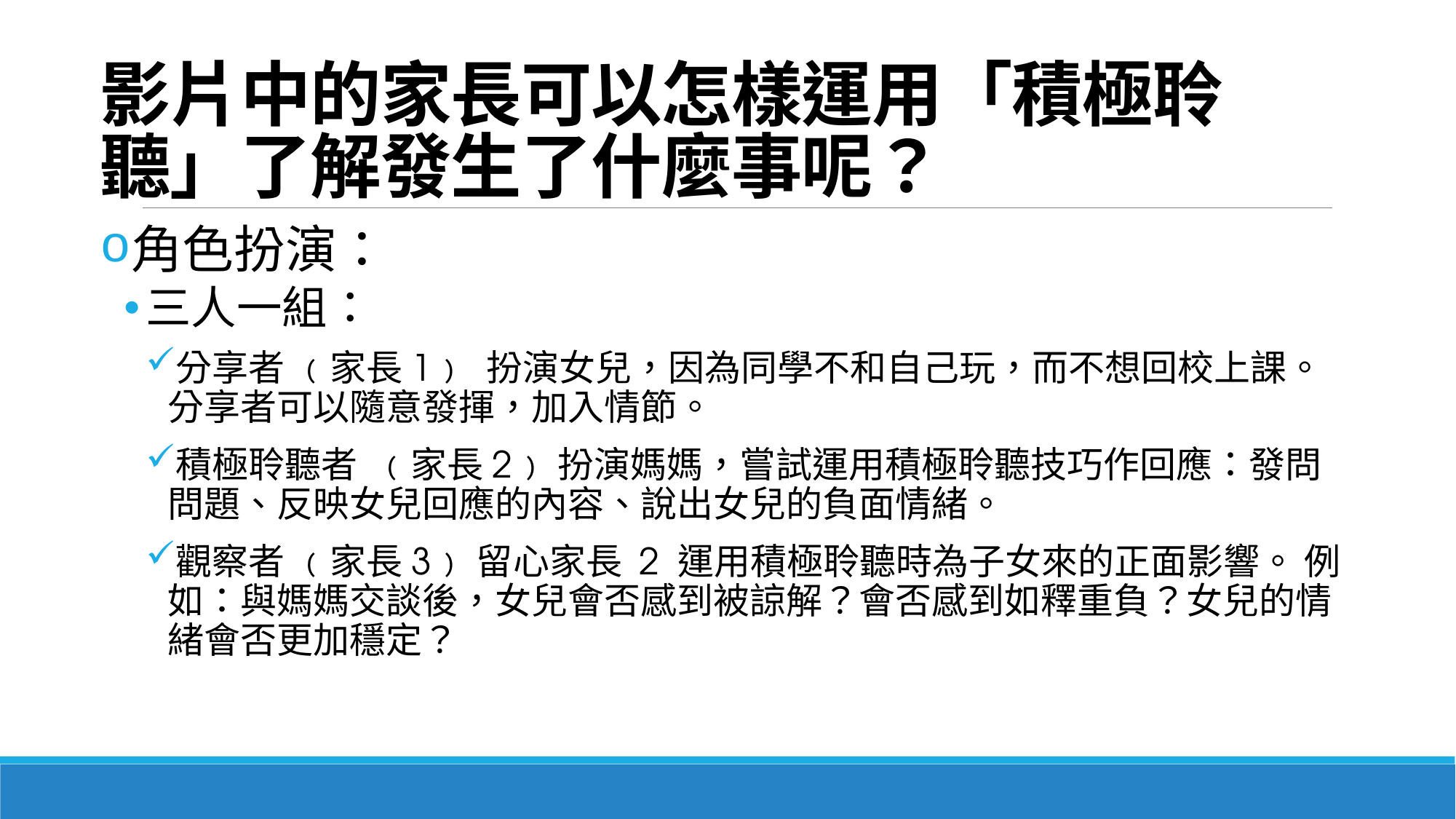

# 影片中的家長可以怎樣運用「積極聆聽」了解發生了什麼事呢？
角色扮演：
三人一組：
分享者 ﹙家長1﹚ 扮演女兒，因為同學不和自己玩，而不想回校上課。分享者可以隨意發揮，加入情節。
積極聆聽者  ﹙家長2﹚扮演媽媽，嘗試運用積極聆聽技巧作回應：發問問題、反映女兒回應的內容、說出女兒的負面情緒。
觀察者 ﹙家長3﹚留心家長 2 運用積極聆聽時為子女來的正面影響。 例如：與媽媽交談後，女兒會否感到被諒解？會否感到如釋重負？女兒的情緒會否更加穩定？